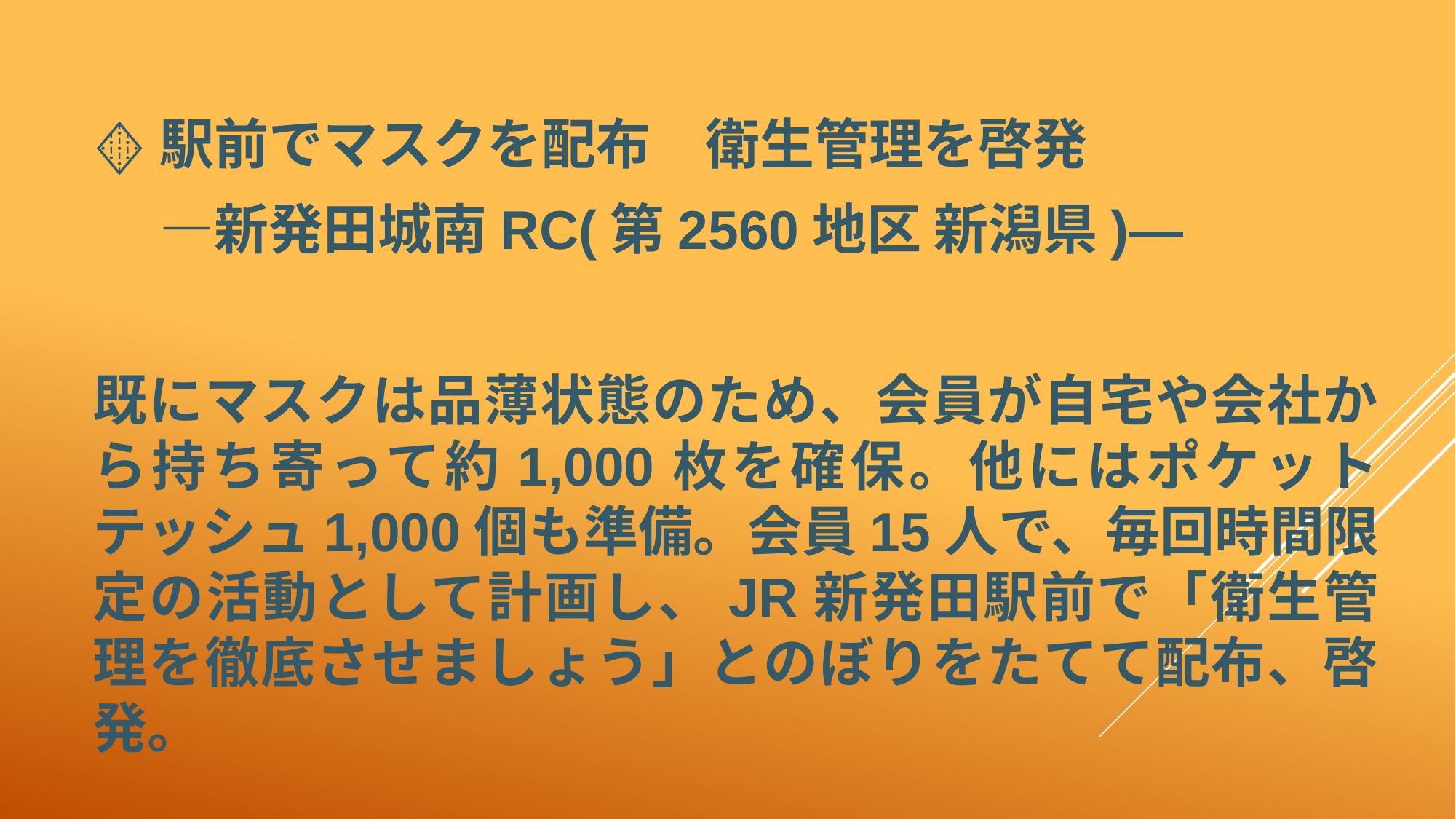

🔶駅前でマスクを配布　衛生管理を啓発
　 ―新発田城南RC(第2560地区 新潟県)―

既にマスクは品薄状態のため、会員が自宅や会社から持ち寄って約1,000枚を確保。他にはポケットテッシュ1,000個も準備。会員15人で、毎回時間限定の活動として計画し、JR新発田駅前で「衛生管理を徹底させましょう」とのぼりをたてて配布、啓発。